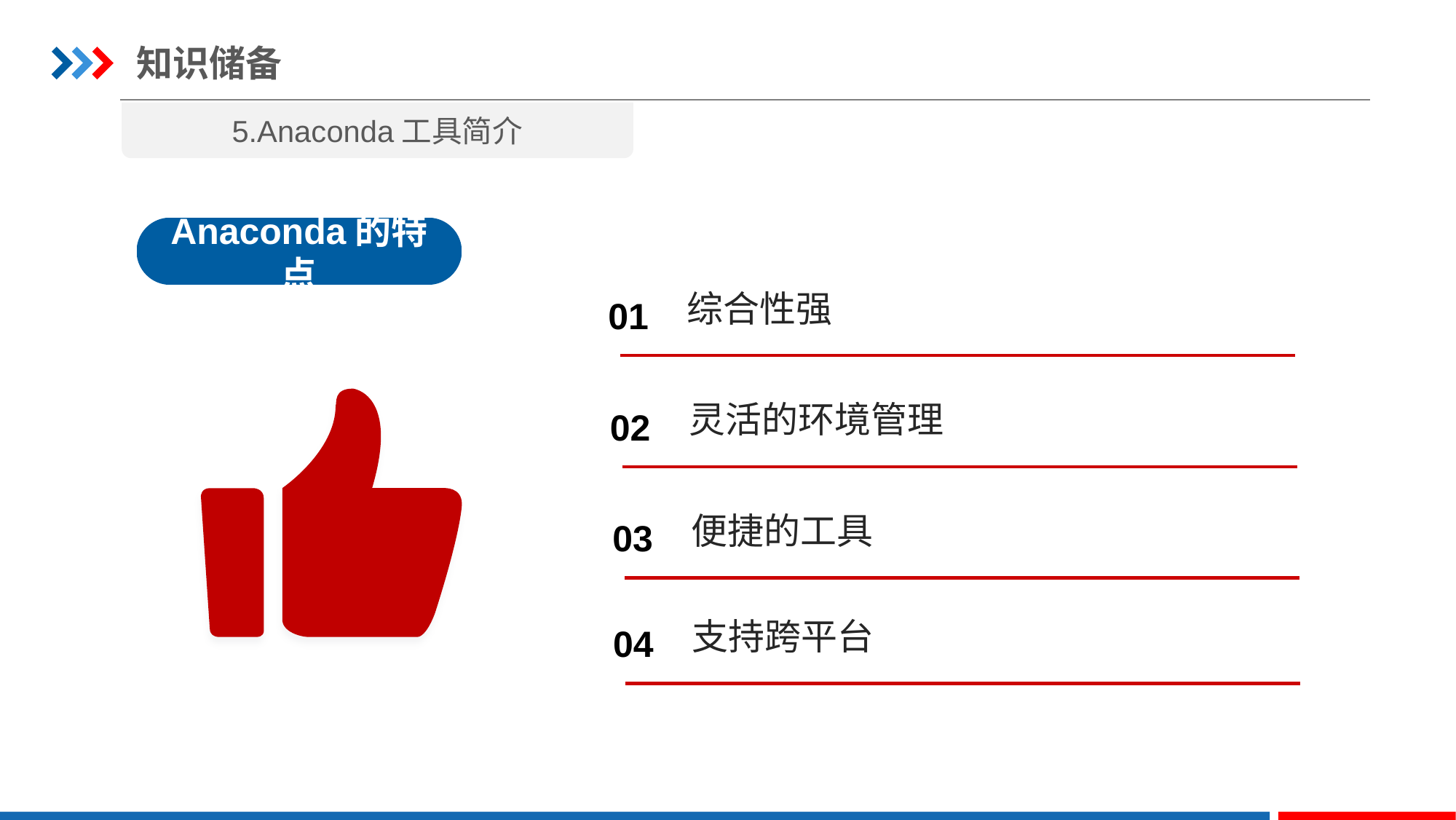

知识储备

5.Anaconda工具简介
Anaconda的特点
综合性强
01

灵活的环境管理
02
便捷的工具
03
支持跨平台
04